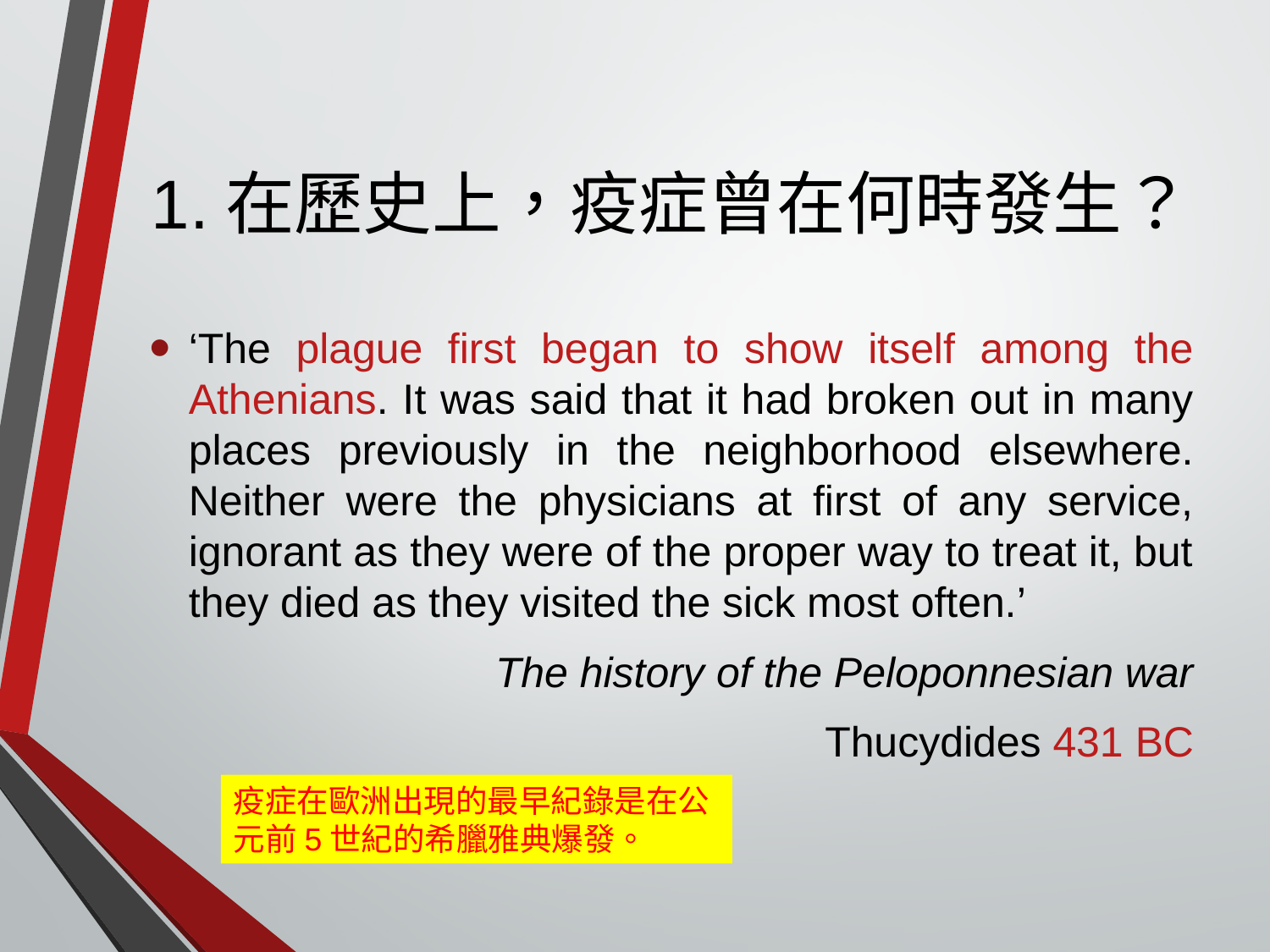

# 1.在歷史上，疫症曾在何時發生？
‘The plague first began to show itself among the Athenians. It was said that it had broken out in many places previously in the neighborhood elsewhere. Neither were the physicians at first of any service, ignorant as they were of the proper way to treat it, but they died as they visited the sick most often.’
The history of the Peloponnesian war
Thucydides 431 BC
疫症在歐洲出現的最早紀錄是在公元前5世紀的希臘雅典爆發。